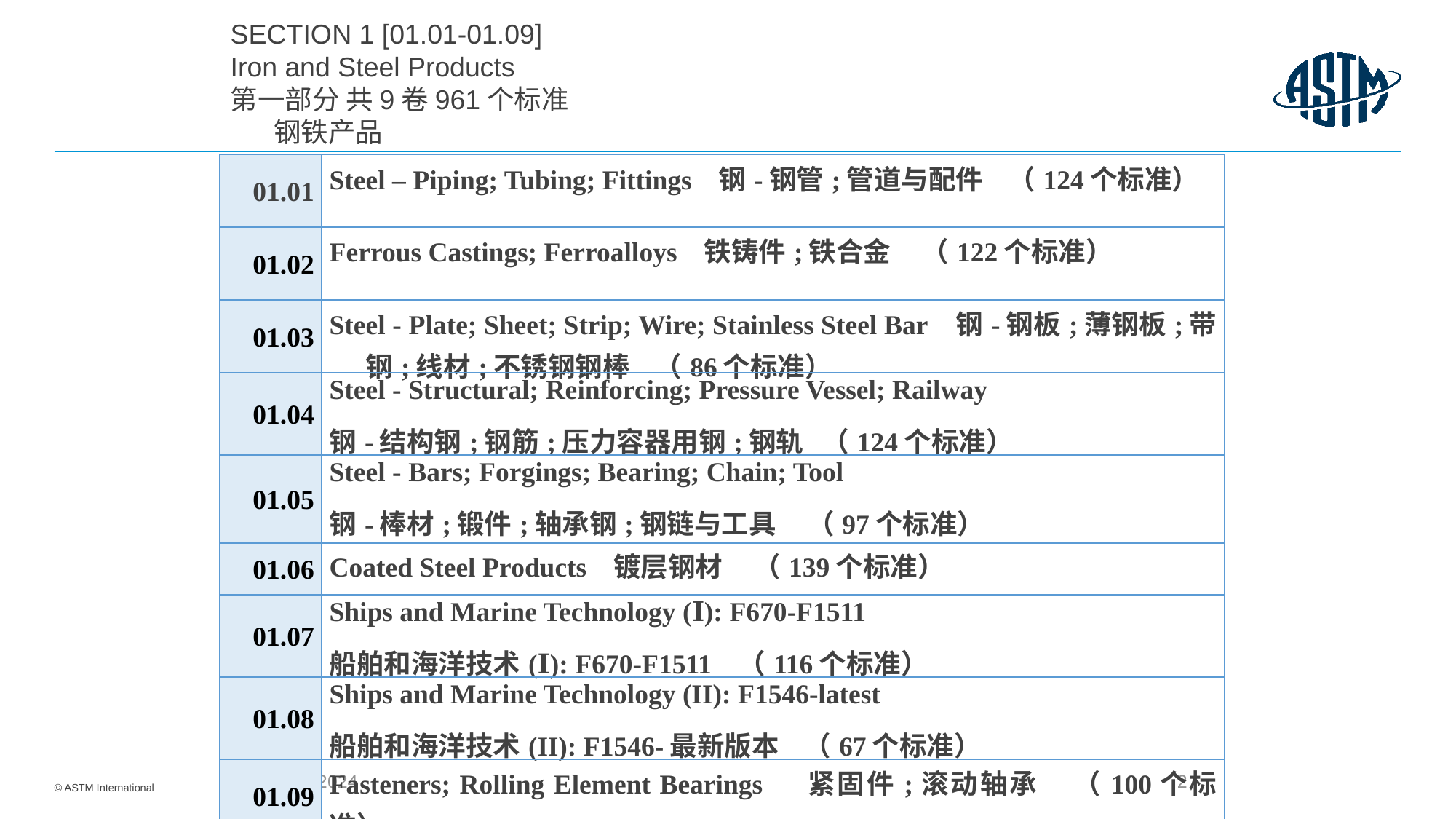

SECTION 1 [01.01-01.09]                            Iron and Steel Products
第一部分 共9卷961个标准                                      钢铁产品
| 01.01 | Steel – Piping; Tubing; Fittings 钢-钢管;管道与配件 （124个标准） |
| --- | --- |
| 01.02 | Ferrous Castings; Ferroalloys 铁铸件;铁合金 （122个标准） |
| 01.03 | Steel - Plate; Sheet; Strip; Wire; Stainless Steel Bar 钢-钢板;薄钢板;带钢;线材;不锈钢钢棒 （86个标准） |
| 01.04 | Steel - Structural; Reinforcing; Pressure Vessel; Railway 钢-结构钢;钢筋;压力容器用钢;钢轨 （124个标准） |
| 01.05 | Steel - Bars; Forgings; Bearing; Chain; Tool 钢-棒材;锻件;轴承钢;钢链与工具 （97个标准） |
| 01.06 | Coated Steel Products 镀层钢材 （139个标准） |
| 01.07 | Ships and Marine Technology (Ⅰ): F670-F1511 船舶和海洋技术(Ⅰ): F670-F1511 （116个标准） |
| 01.08 | Ships and Marine Technology (II): F1546-latest 船舶和海洋技术(II): F1546-最新版本 （67个标准） |
| 01.09 | Fasteners; Rolling Element Bearings 紧固件;滚动轴承 （100个标准） |
11/26/2024
2